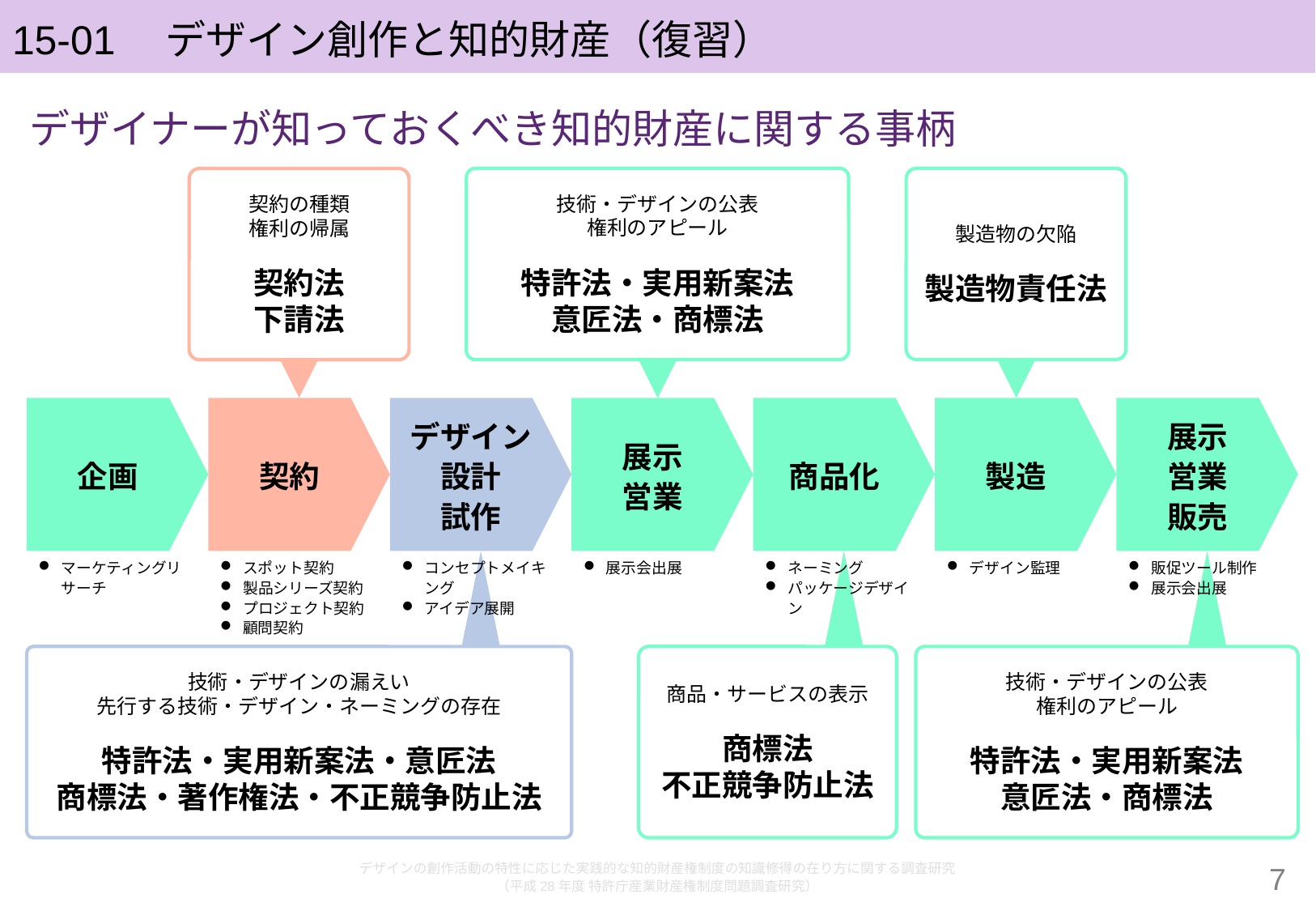

# 15-01　デザイン創作と知的財産（復習）
デザイナーが知っておくべき知的財産に関する事柄
技術・デザインの公表
権利のアピール

特許法・実用新案法
意匠法・商標法
製造物の欠陥

製造物責任法
契約の種類
権利の帰属

契約法
下請法

企画
契約
デザイン
設計
試作
展示
営業
商品化
製造
展示
営業
販売
スポット契約
製品シリーズ契約
プロジェクト契約
顧問契約
コンセプトメイキング
アイデア展開

展示会出展
ネーミング
パッケージデザイン

デザイン監理
販促ツール制作
展示会出展

マーケティングリサーチ
技術・デザインの漏えい
先行する技術・デザイン・ネーミングの存在

特許法・実用新案法・意匠法
商標法・著作権法・不正競争防止法
商品・サービスの表示

商標法
不正競争防止法
技術・デザインの公表
権利のアピール

特許法・実用新案法
意匠法・商標法
デザインの創作活動の特性に応じた実践的な知的財産権制度の知識修得の在り方に関する調査研究
（平成28年度 特許庁産業財産権制度問題調査研究）
7